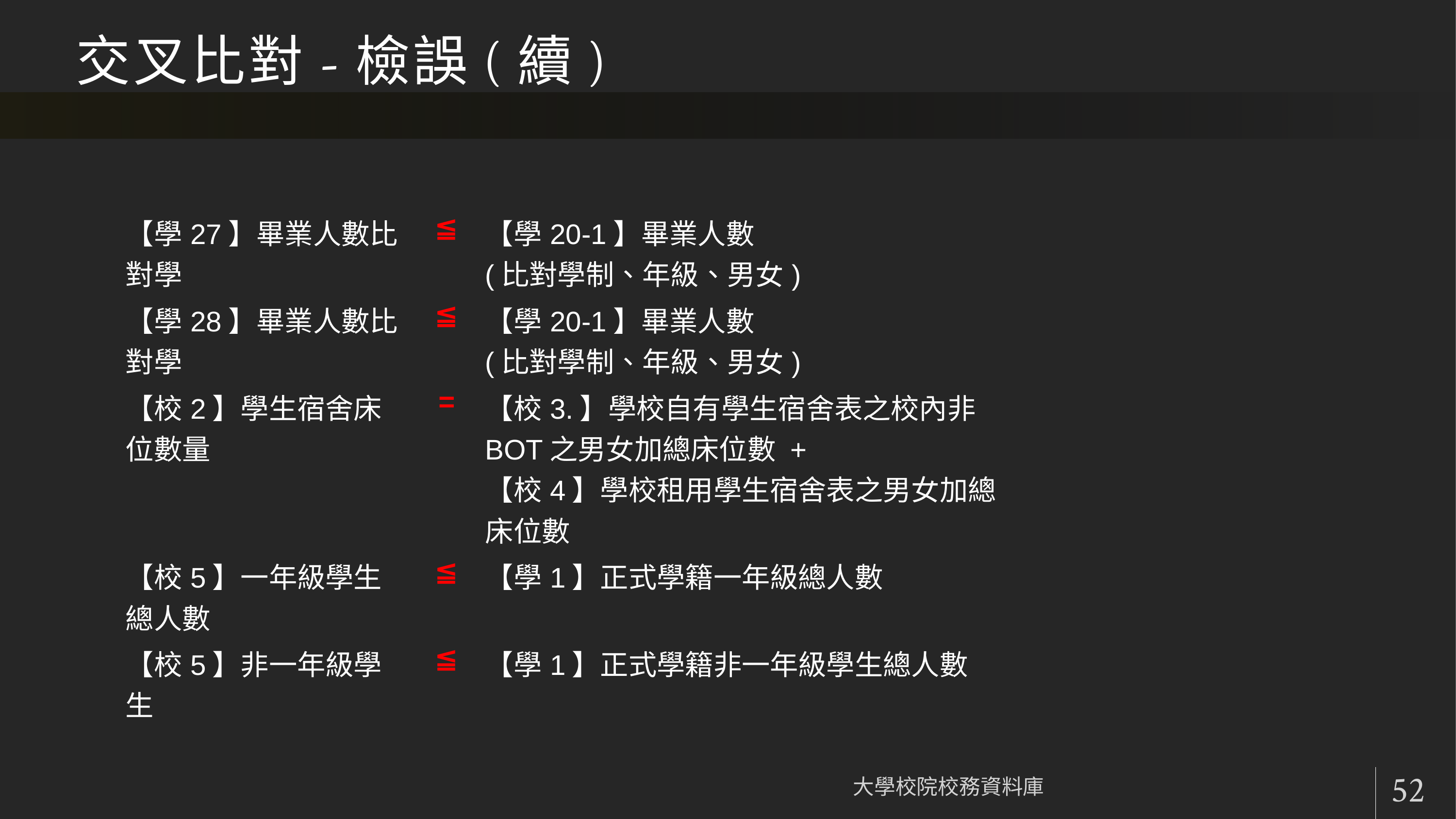

# 交叉比對-檢誤(續)
| 【學27】畢業人數比對學 | ≦ | 【學20-1】畢業人數 (比對學制、年級、男女) |
| --- | --- | --- |
| 【學28】畢業人數比對學 | ≦ | 【學20-1】畢業人數 (比對學制、年級、男女) |
| 【校2】學生宿舍床位數量 | = | 【校3.】學校自有學生宿舍表之校內非BOT之男女加總床位數 + 【校4】學校租用學生宿舍表之男女加總床位數 |
| 【校5】一年級學生總人數 | ≦ | 【學1】正式學籍一年級總人數 |
| 【校5】非一年級學生 | ≦ | 【學1】正式學籍非一年級學生總人數 |
大學校院校務資料庫
52